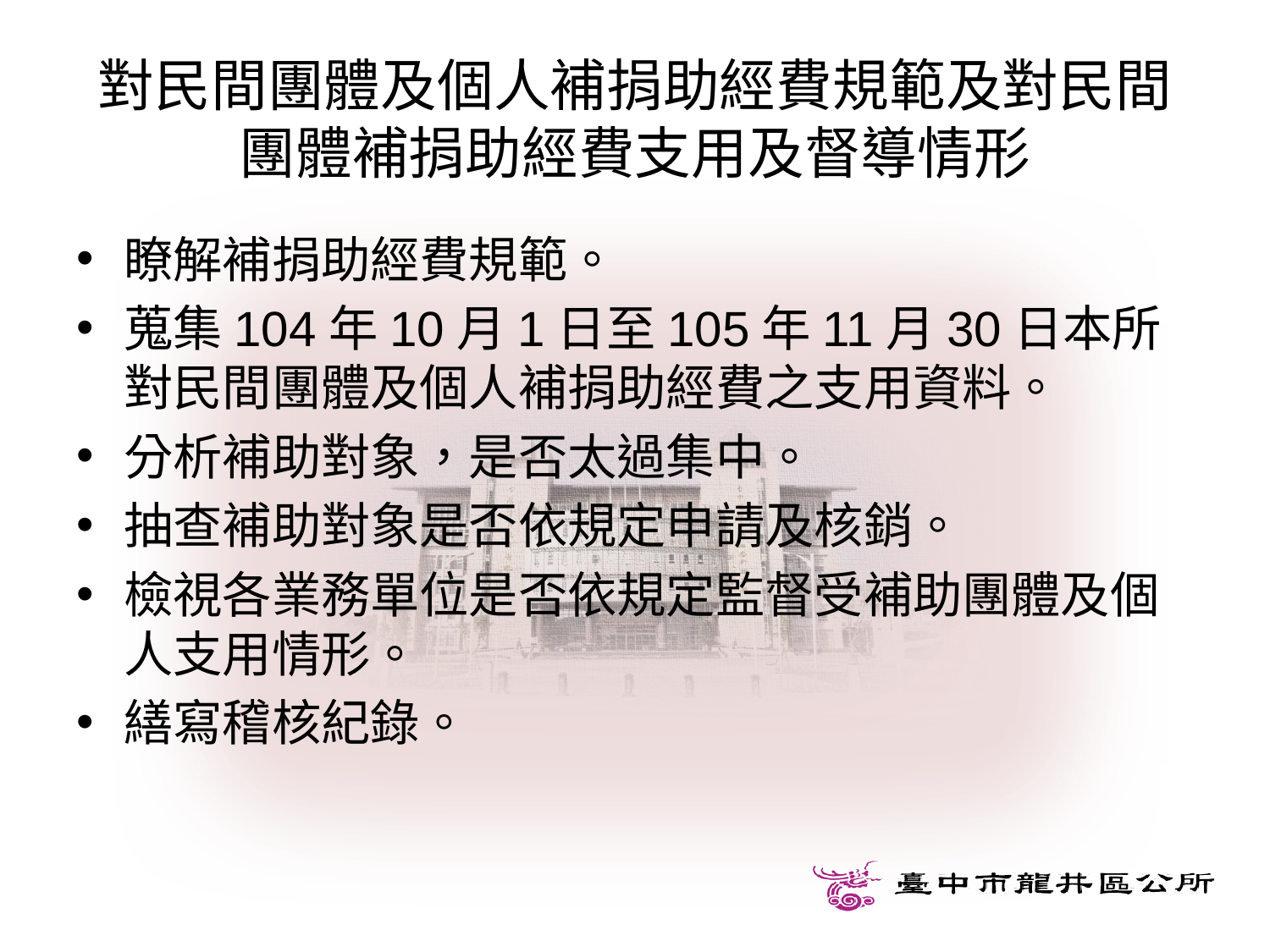

# 對民間團體及個人補捐助經費規範及對民間團體補捐助經費支用及督導情形
瞭解補捐助經費規範。
蒐集104年10月1日至105年11月30日本所對民間團體及個人補捐助經費之支用資料。
分析補助對象，是否太過集中。
抽查補助對象是否依規定申請及核銷。
檢視各業務單位是否依規定監督受補助團體及個人支用情形。
繕寫稽核紀錄。